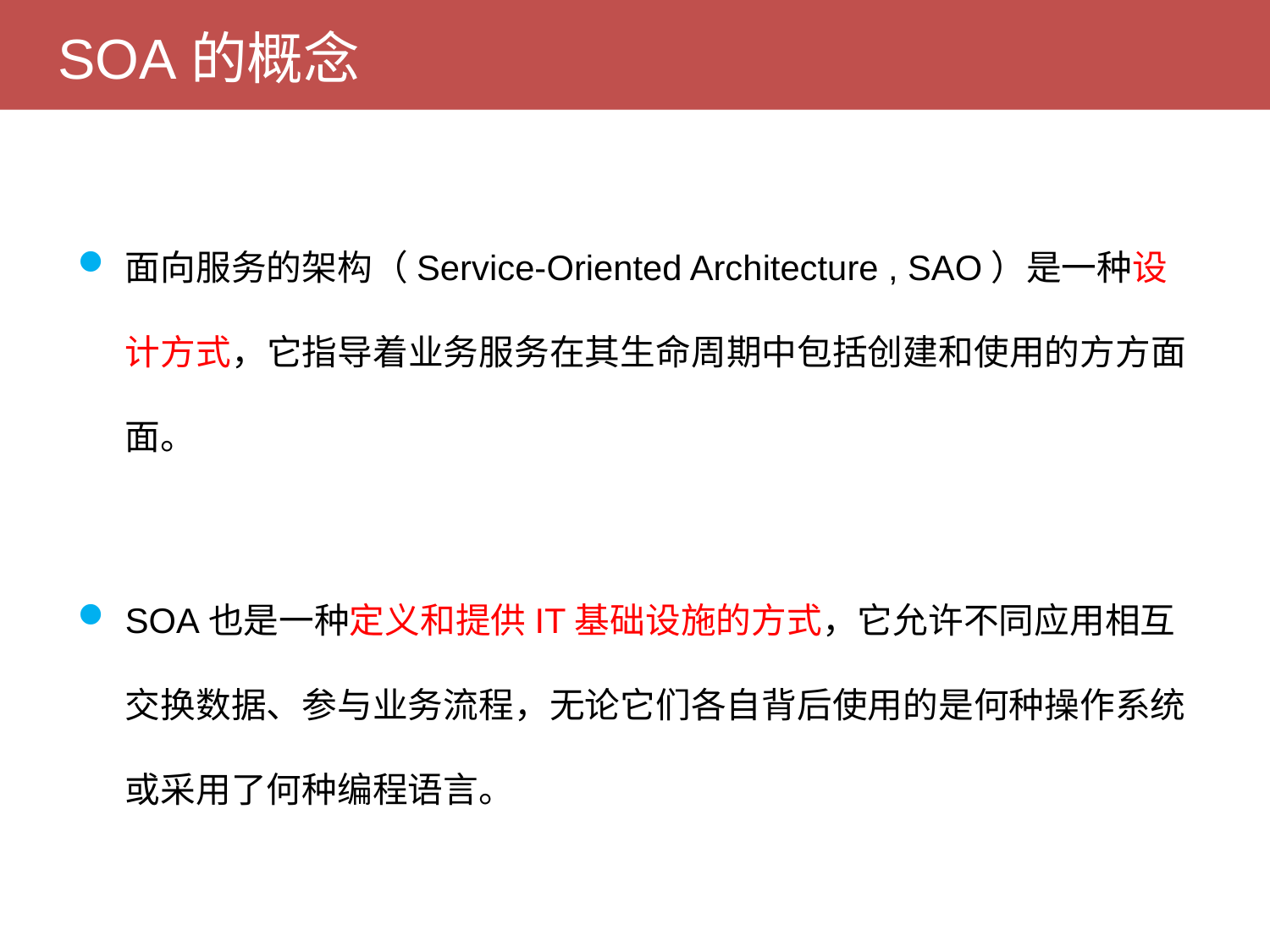

# SOA的概念
面向服务的架构（Service-Oriented Architecture , SAO）是一种设计方式，它指导着业务服务在其生命周期中包括创建和使用的方方面面。

SOA也是一种定义和提供IT基础设施的方式，它允许不同应用相互交换数据、参与业务流程，无论它们各自背后使用的是何种操作系统或采用了何种编程语言。